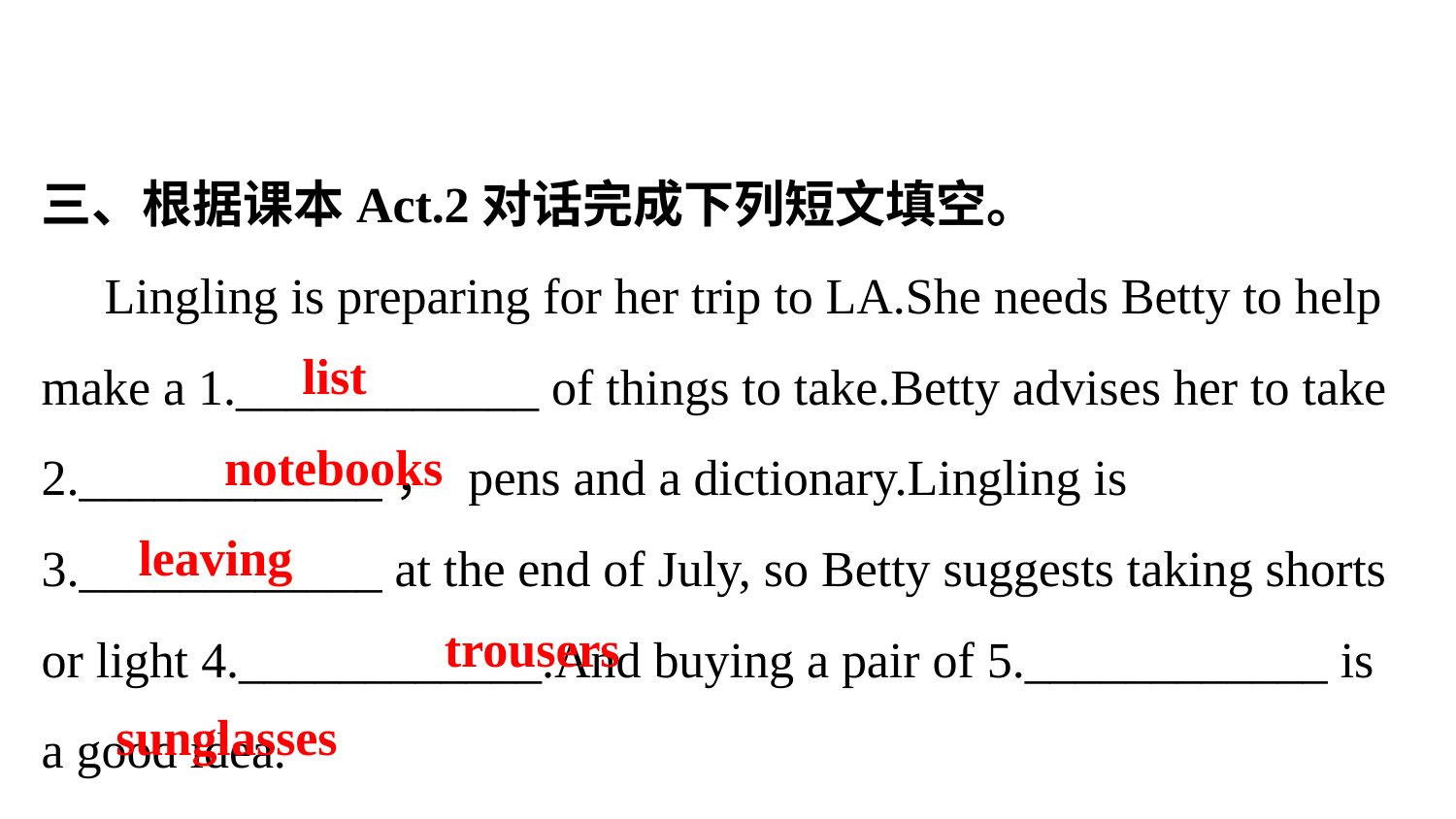

三、根据课本Act.2对话完成下列短文填空。
     Lingling is preparing for her trip to LA.She needs Betty to help make a 1.____________ of things to take.Betty advises her to take 2.____________， pens and a dictionary.Lingling is 3.____________ at the end of July, so Betty suggests taking shorts or light 4.____________.And buying a pair of 5.____________ is a good idea.
list
notebooks
leaving
trousers
sunglasses